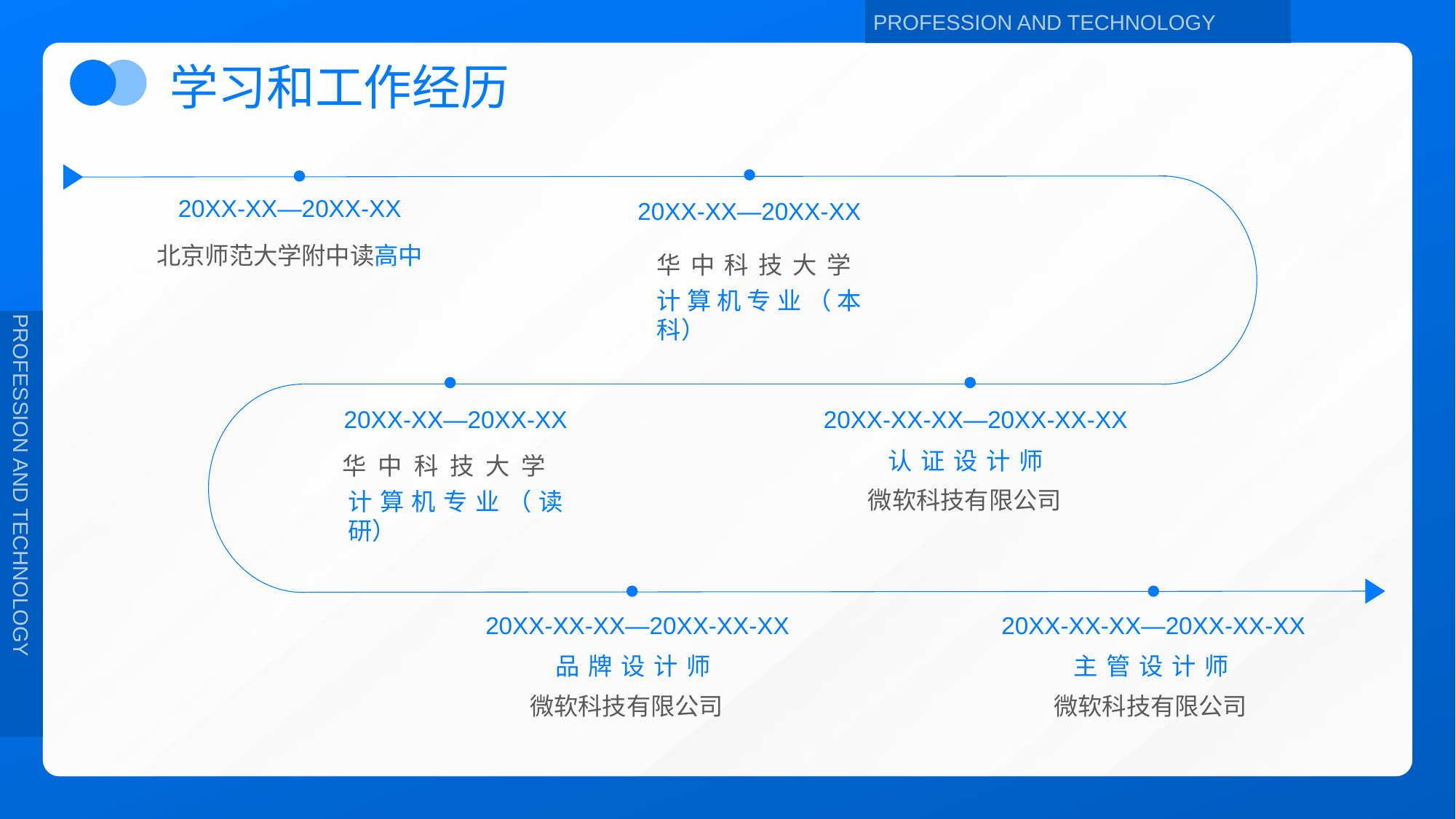

学习和工作经历

20XX-XX—20XX-XX
20XX-XX—20XX-XX
北京师范大学附中读高中
华中科技大学
计算机专业（本科）

20XX-XX—20XX-XX
20XX-XX-XX—20XX-XX-XX
认证设计师
华中科技大学
微软科技有限公司
计算机专业（读研）

20XX-XX-XX—20XX-XX-XX
20XX-XX-XX—20XX-XX-XX
品牌设计师
主管设计师
微软科技有限公司
微软科技有限公司